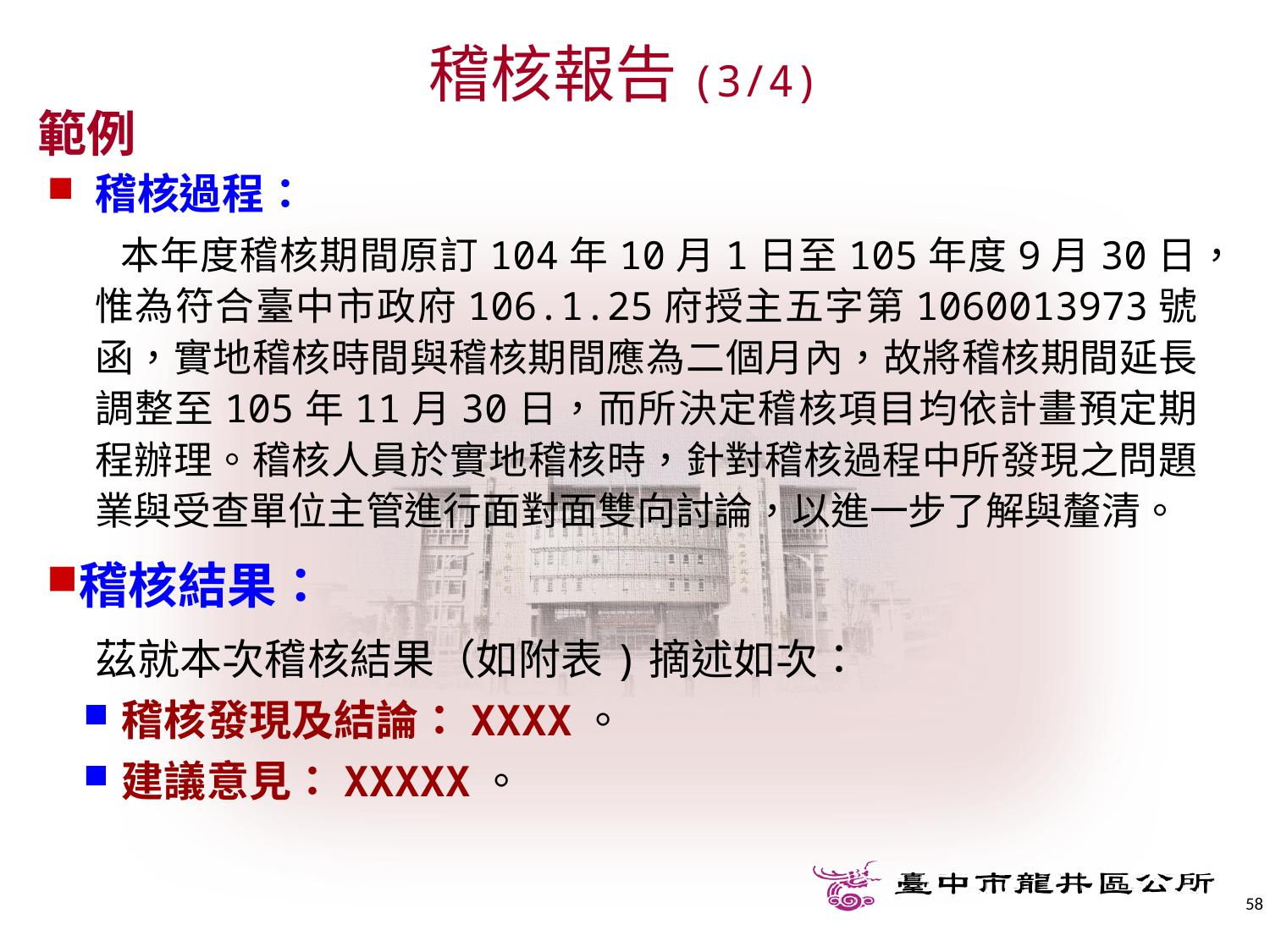

稽核報告(3/4)
範例
稽核過程：
       本年度稽核期間原訂104年10月1日至105年度9月30日，惟為符合臺中市政府106.1.25府授主五字第1060013973號函，實地稽核時間與稽核期間應為二個月內，故將稽核期間延長調整至105年11月30日，而所決定稽核項目均依計畫預定期程辦理。稽核人員於實地稽核時，針對稽核過程中所發現之問題業與受查單位主管進行面對面雙向討論，以進一步了解與釐清。
稽核結果：
    茲就本次稽核結果（如附表)摘述如次：
稽核發現及結論：XXXX。
建議意見：XXXXX。

58